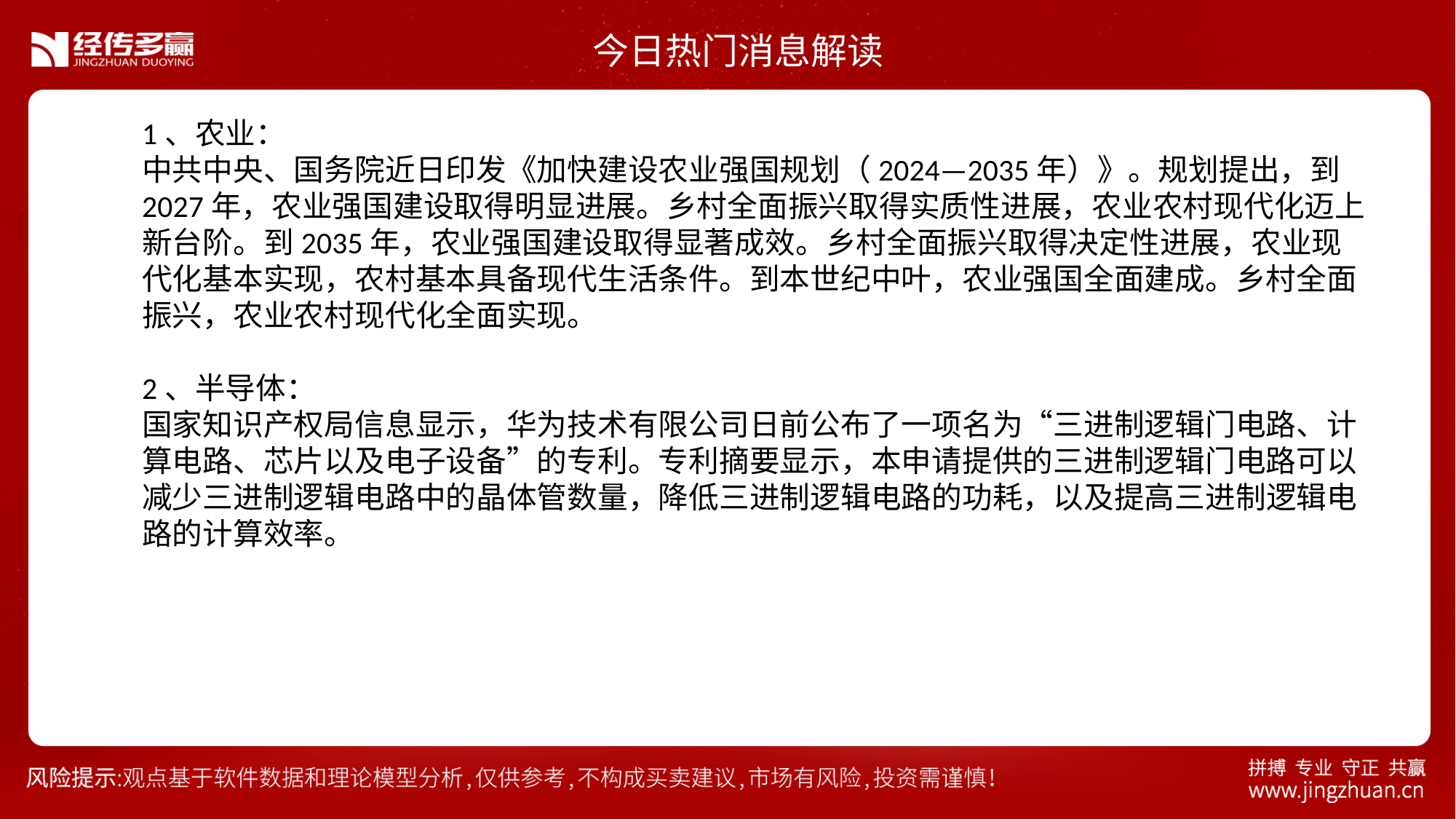

今日热门消息解读
1、农业：
中共中央、国务院近日印发《加快建设农业强国规划（2024—2035年）》。规划提出，到2027年，农业强国建设取得明显进展。乡村全面振兴取得实质性进展，农业农村现代化迈上新台阶。到2035年，农业强国建设取得显著成效。乡村全面振兴取得决定性进展，农业现代化基本实现，农村基本具备现代生活条件。到本世纪中叶，农业强国全面建成。乡村全面振兴，农业农村现代化全面实现。

2、半导体：
国家知识产权局信息显示，华为技术有限公司日前公布了一项名为“三进制逻辑门电路、计算电路、芯片以及电子设备”的专利。专利摘要显示，本申请提供的三进制逻辑门电路可以减少三进制逻辑电路中的晶体管数量，降低三进制逻辑电路的功耗，以及提高三进制逻辑电路的计算效率。